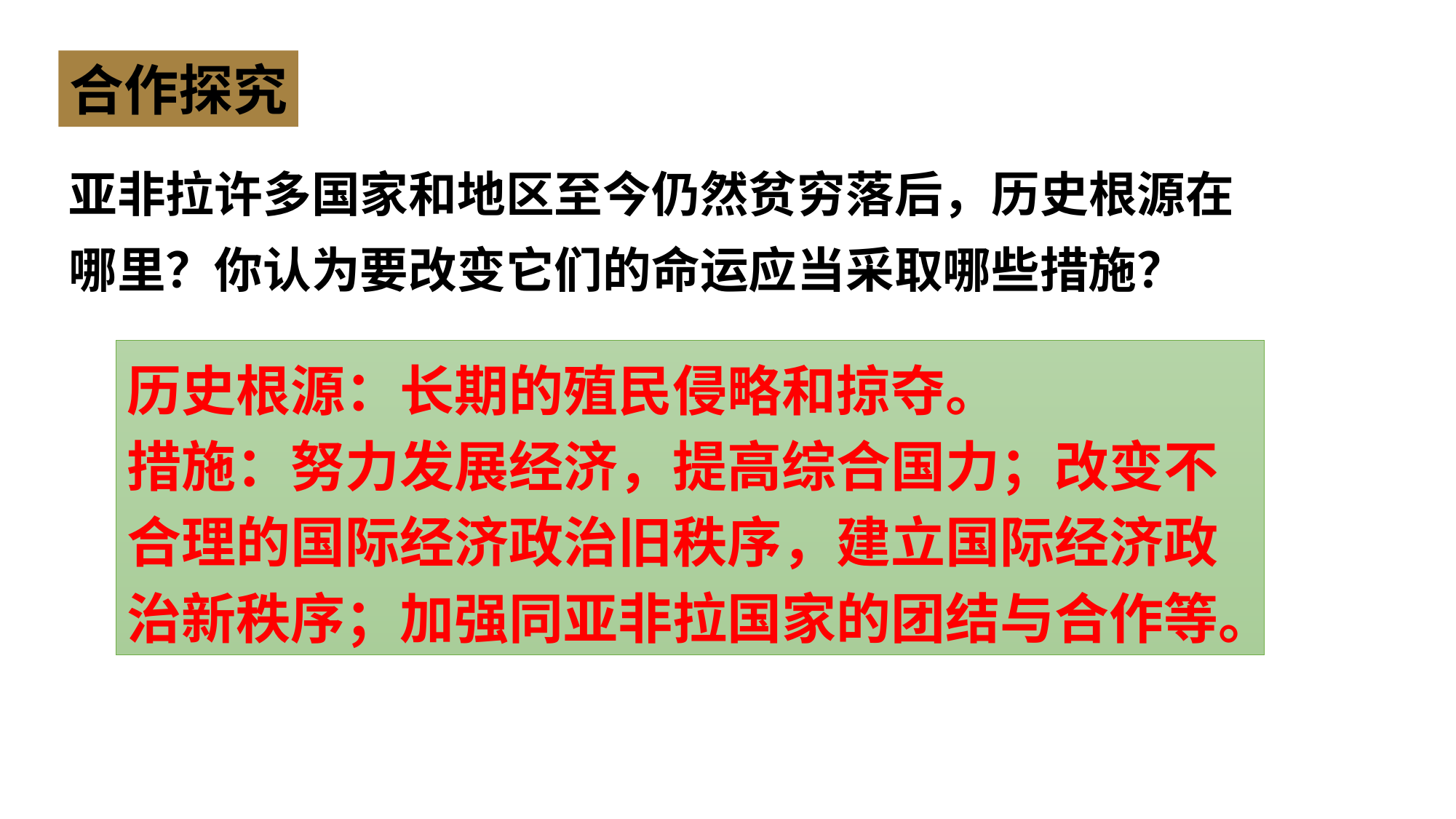

合作探究
亚非拉许多国家和地区至今仍然贫穷落后，历史根源在哪里？你认为要改变它们的命运应当采取哪些措施？
历史根源：长期的殖民侵略和掠夺。
措施：努力发展经济，提高综合国力；改变不合理的国际经济政治旧秩序，建立国际经济政治新秩序；加强同亚非拉国家的团结与合作等。